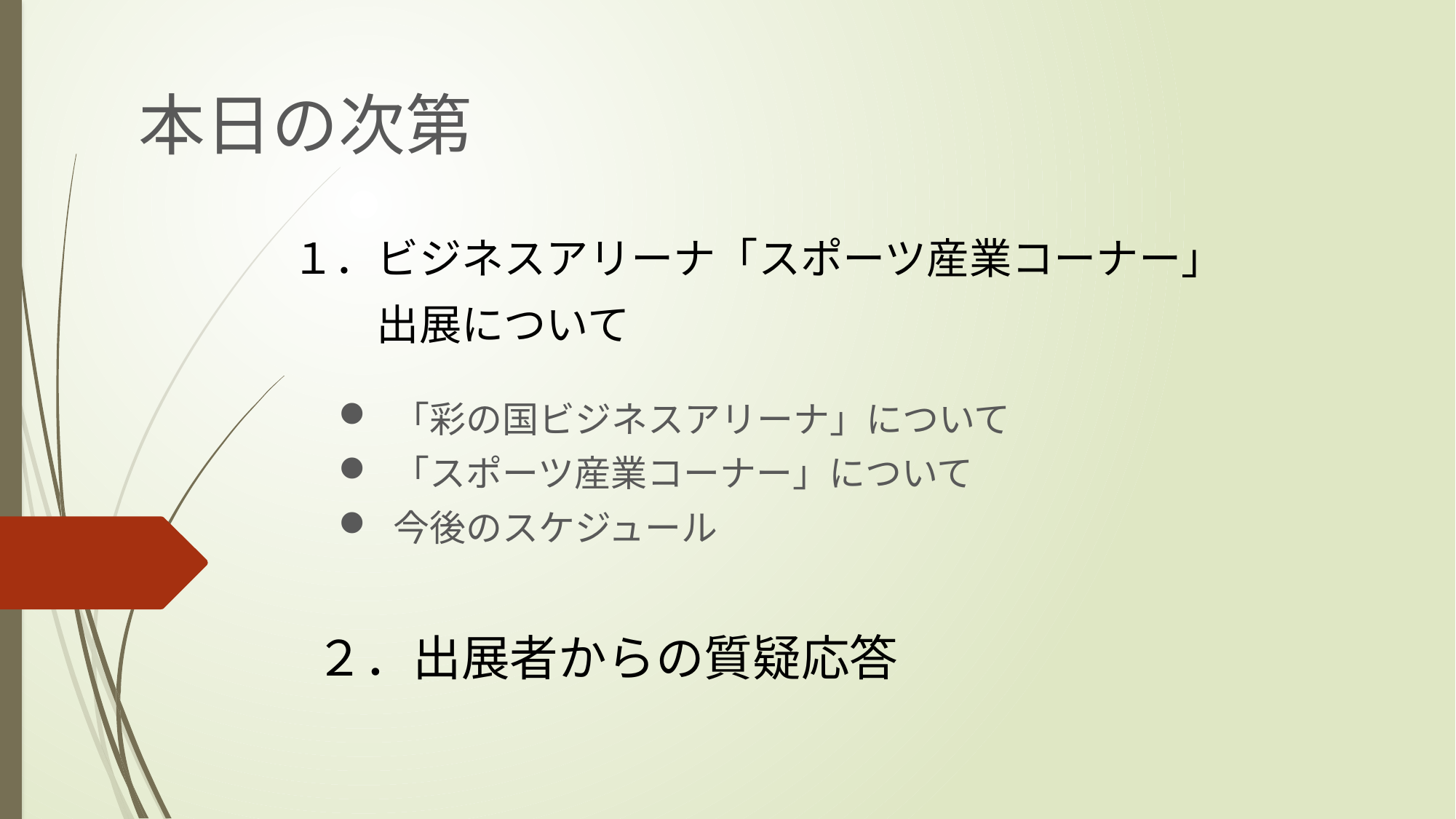

# 本日の次第
１．ビジネスアリーナ「スポーツ産業コーナー」
　　出展について
「彩の国ビジネスアリーナ」について
「スポーツ産業コーナー」について
今後のスケジュール
２．出展者からの質疑応答